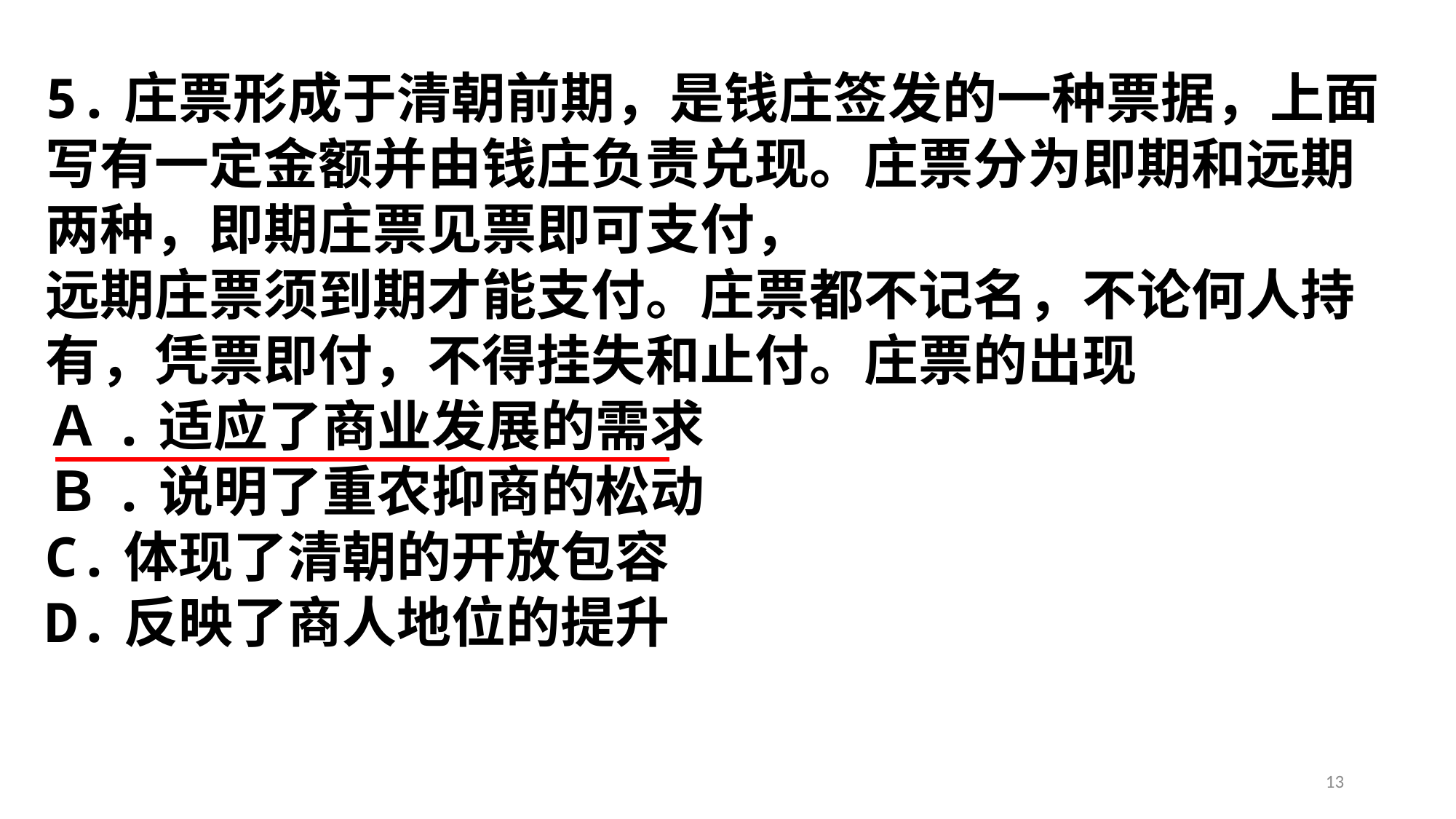

5.庄票形成于清朝前期，是钱庄签发的一种票据，上面写有一定金额并由钱庄负责兑现。庄票分为即期和远期两种，即期庄票见票即可支付，
远期庄票须到期才能支付。庄票都不记名，不论何人持有，凭票即付，不得挂失和止付。庄票的出现
Ａ.适应了商业发展的需求
Ｂ.说明了重农抑商的松动
C.体现了清朝的开放包容
D.反映了商人地位的提升
13